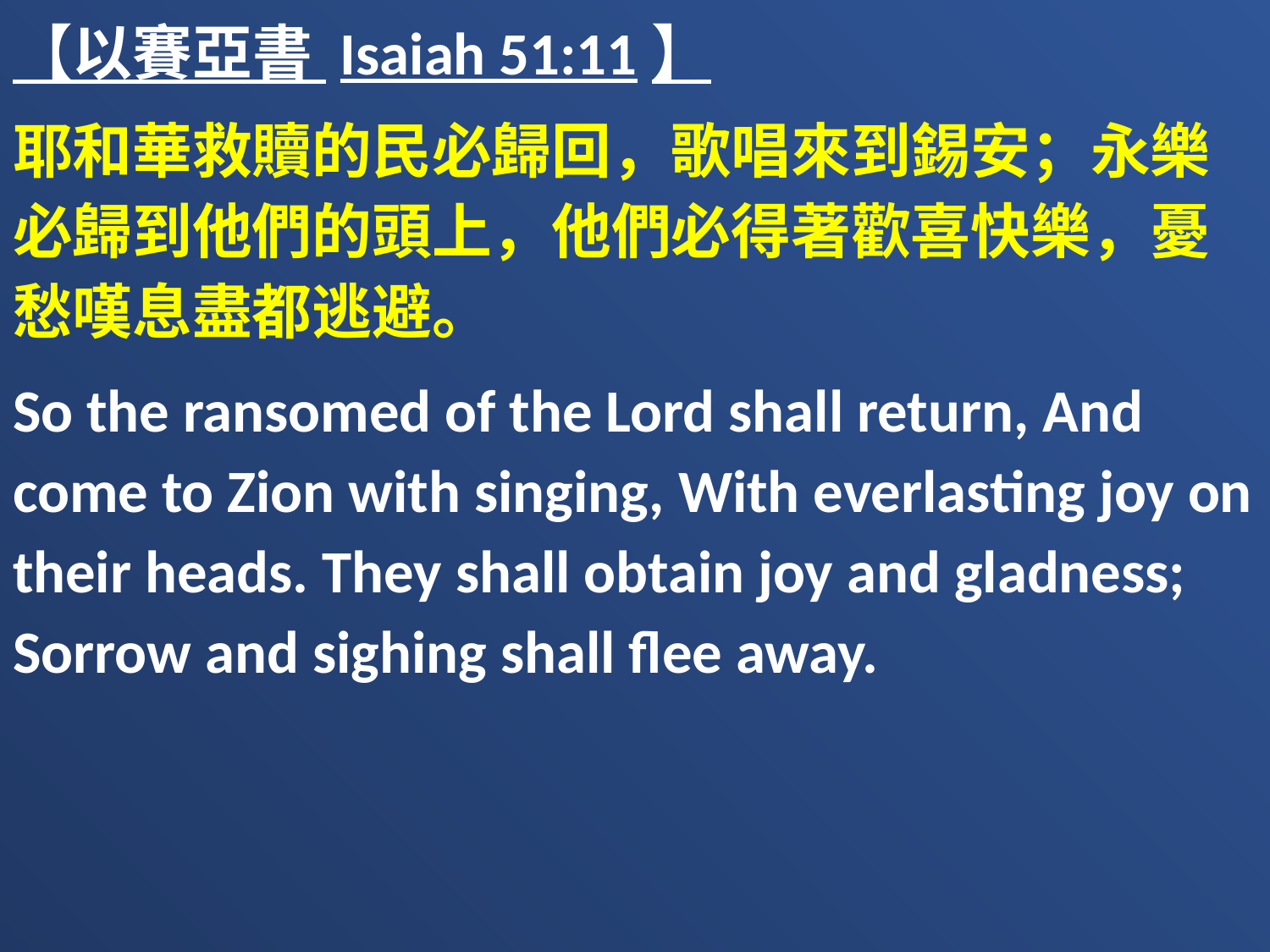

【以賽亞書 Isaiah 51:11】
耶和華救贖的民必歸回，歌唱來到錫安；永樂必歸到他們的頭上，他們必得著歡喜快樂，憂愁嘆息盡都逃避。
So the ransomed of the Lord shall return, And come to Zion with singing, With everlasting joy on their heads. They shall obtain joy and gladness; Sorrow and sighing shall flee away.